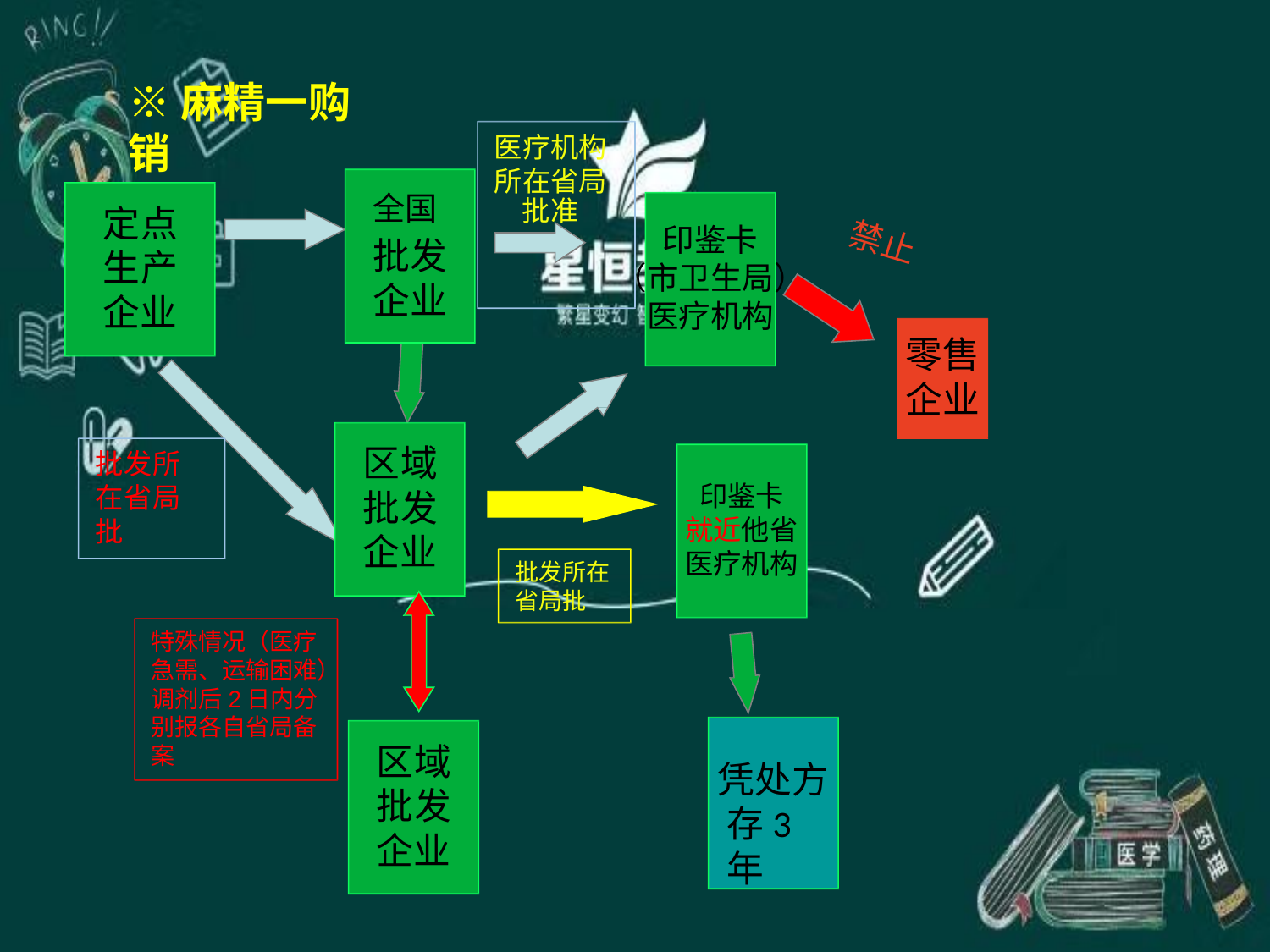

# ※麻精一购销

医疗机构 所在省局
全国	批准
批发 企业

定点 生产 企业

印鉴卡

禁止
（市卫生局）

医疗机构

零售 企业

区域 批发 企业

批发所 在省局 批
印鉴卡 就近他省 医疗机构

批发所在 省局批

特殊情况（医疗 急需、运输困难） 调剂后2日内分
别报各自省局备 案

区域 批发 企业
凭处方 存3年